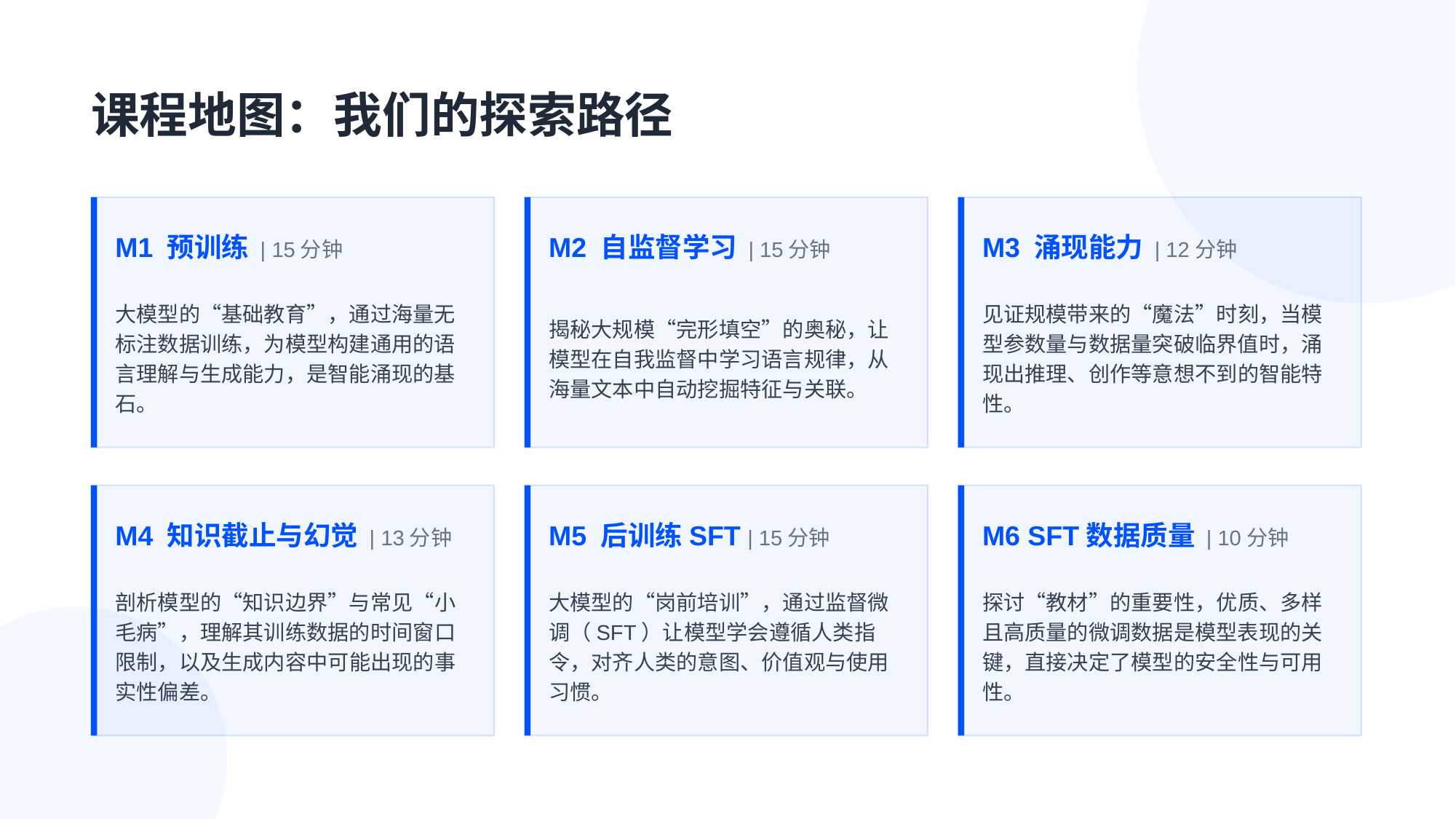

课程地图：我们的探索路径

M1 预训练 | 15分钟
M2 自监督学习 | 15分钟
M3 涌现能力 | 12分钟
大模型的“基础教育”，通过海量无标注数据训练，为模型构建通用的语言理解与生成能力，是智能涌现的基石。
揭秘大规模“完形填空”的奥秘，让模型在自我监督中学习语言规律，从海量文本中自动挖掘特征与关联。
见证规模带来的“魔法”时刻，当模型参数量与数据量突破临界值时，涌现出推理、创作等意想不到的智能特性。

M4 知识截止与幻觉 | 13分钟
M5 后训练SFT | 15分钟
M6 SFT数据质量 | 10分钟
剖析模型的“知识边界”与常见“小毛病”，理解其训练数据的时间窗口限制，以及生成内容中可能出现的事实性偏差。
大模型的“岗前培训”，通过监督微调（SFT）让模型学会遵循人类指令，对齐人类的意图、价值观与使用习惯。
探讨“教材”的重要性，优质、多样且高质量的微调数据是模型表现的关键，直接决定了模型的安全性与可用性。